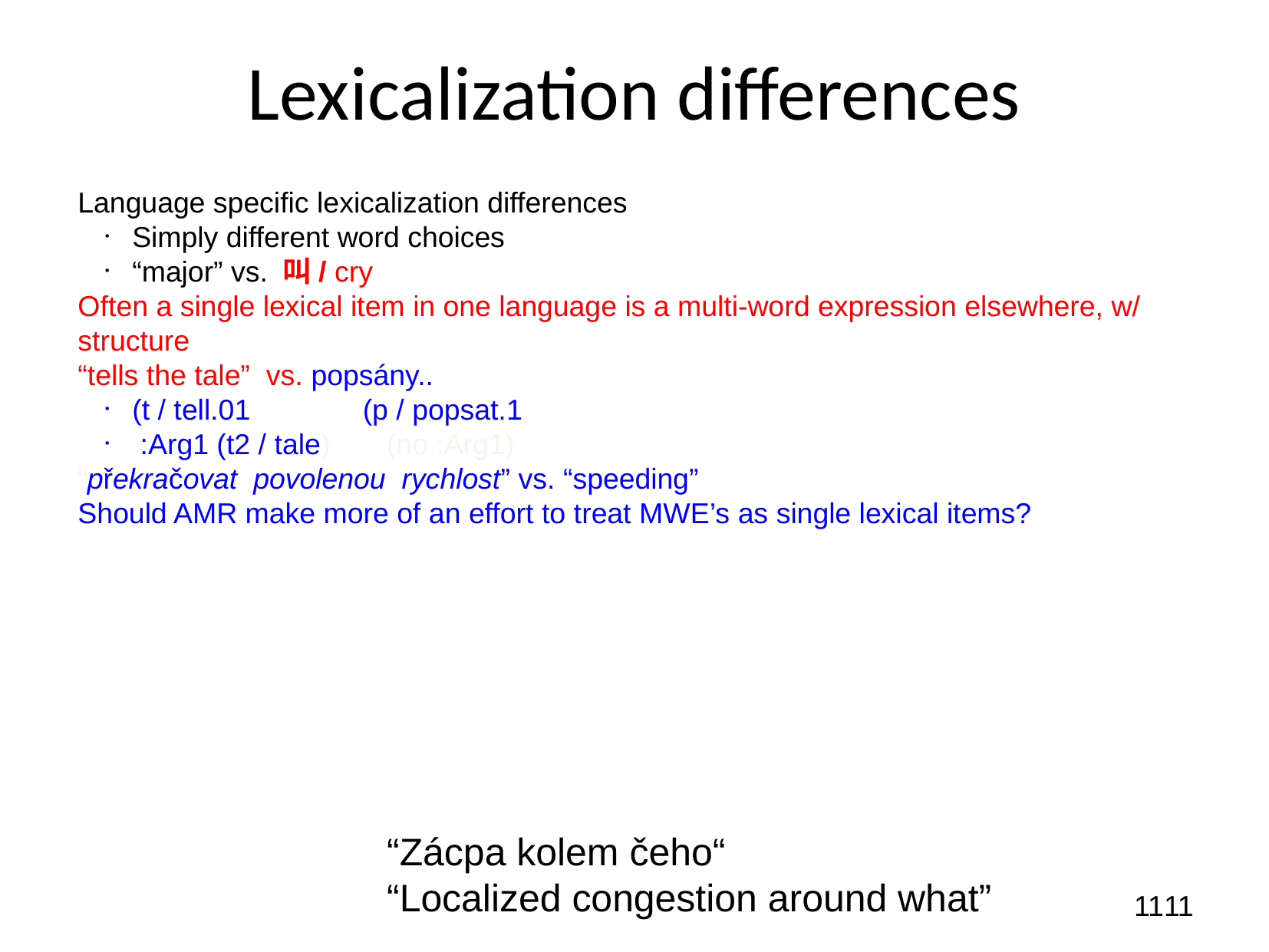

Lexicalization differences

Language specific lexicalization differences
Simply different word choices
“major” vs. 叫/ cry
Often a single lexical item in one language is a multi-word expression elsewhere, w/ structure
“tells the tale”  vs. popsány..
(t / tell.01              (p / popsat.1
 :Arg1 (t2 / tale)       (no :Arg1)
“překračovat  povolenou  rychlost” vs. “speeding”
Should AMR make more of an effort to treat MWE’s as single lexical items?

“Zácpa kolem čeho“
“Localized congestion around what”
1111